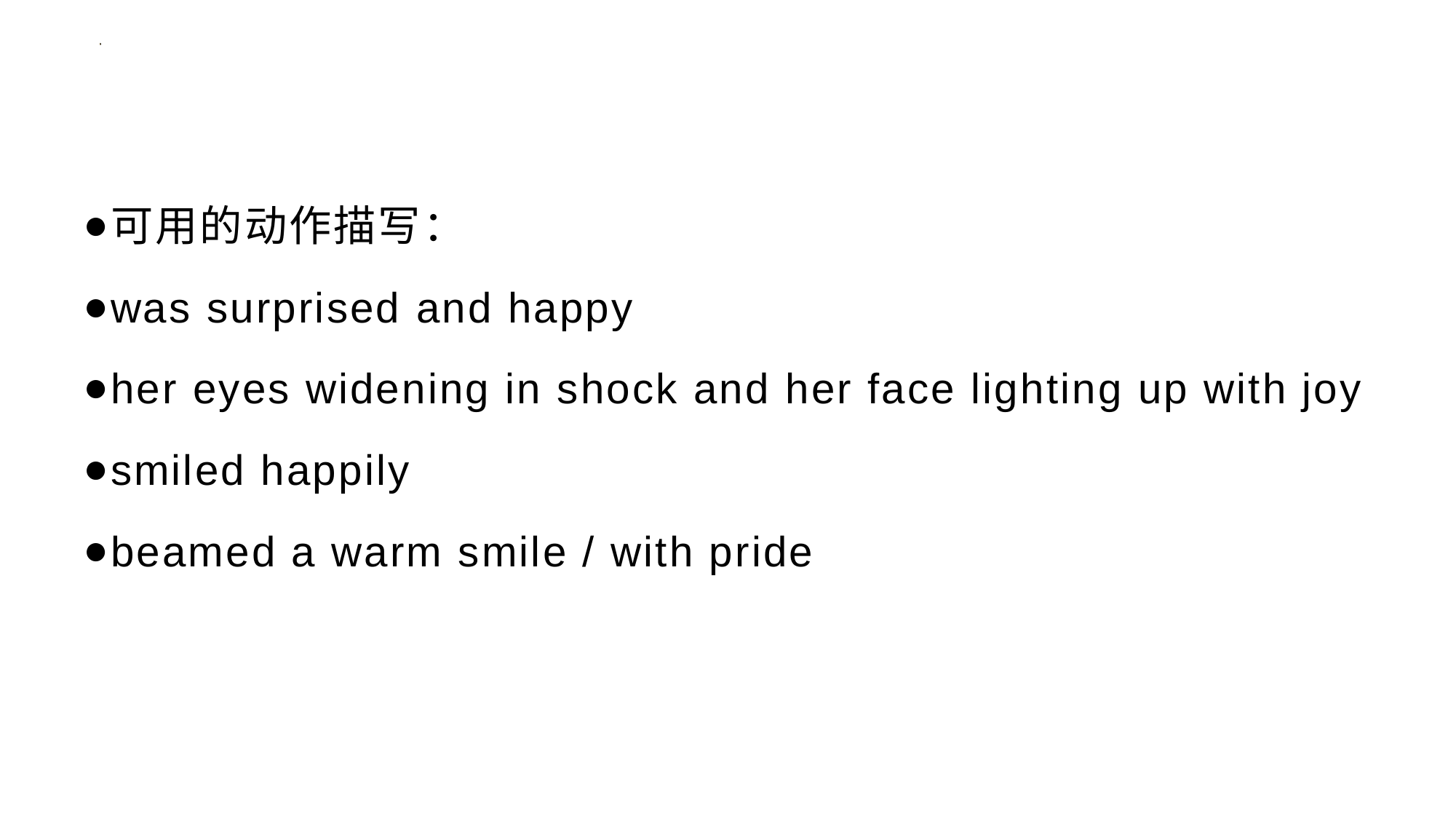

#
可用的动作描写：
was surprised and happy
her eyes widening in shock and her face lighting up with joy
smiled happily
beamed a warm smile / with pride